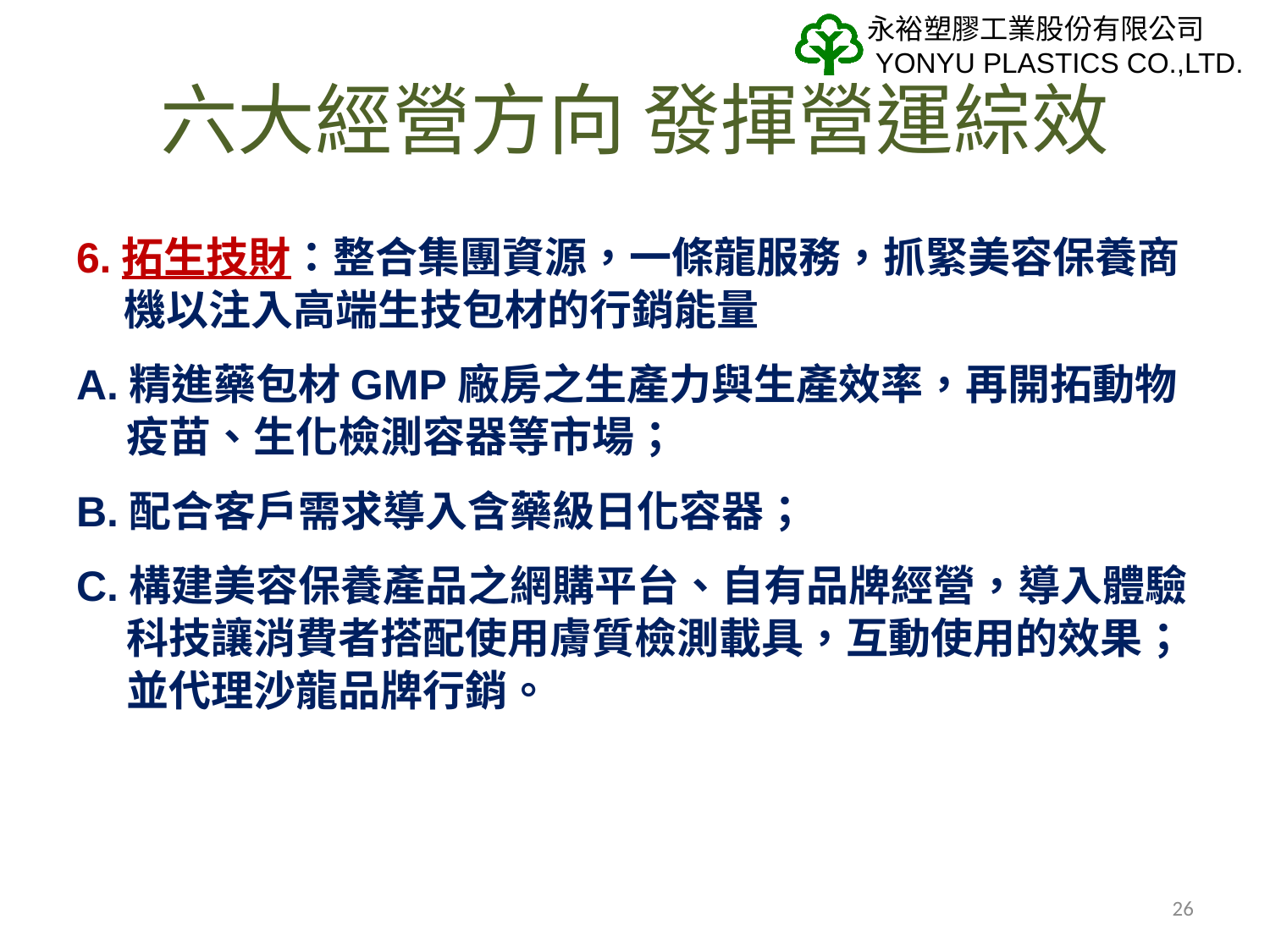

# 六大經營方向 發揮營運綜效
6.拓生技財：整合集團資源，一條龍服務，抓緊美容保養商機以注入高端生技包材的行銷能量
A.精進藥包材GMP廠房之生產力與生產效率，再開拓動物疫苗、生化檢測容器等市場；
B.配合客戶需求導入含藥級日化容器；
C.構建美容保養產品之網購平台、自有品牌經營，導入體驗科技讓消費者搭配使用膚質檢測載具，互動使用的效果；並代理沙龍品牌行銷。
26